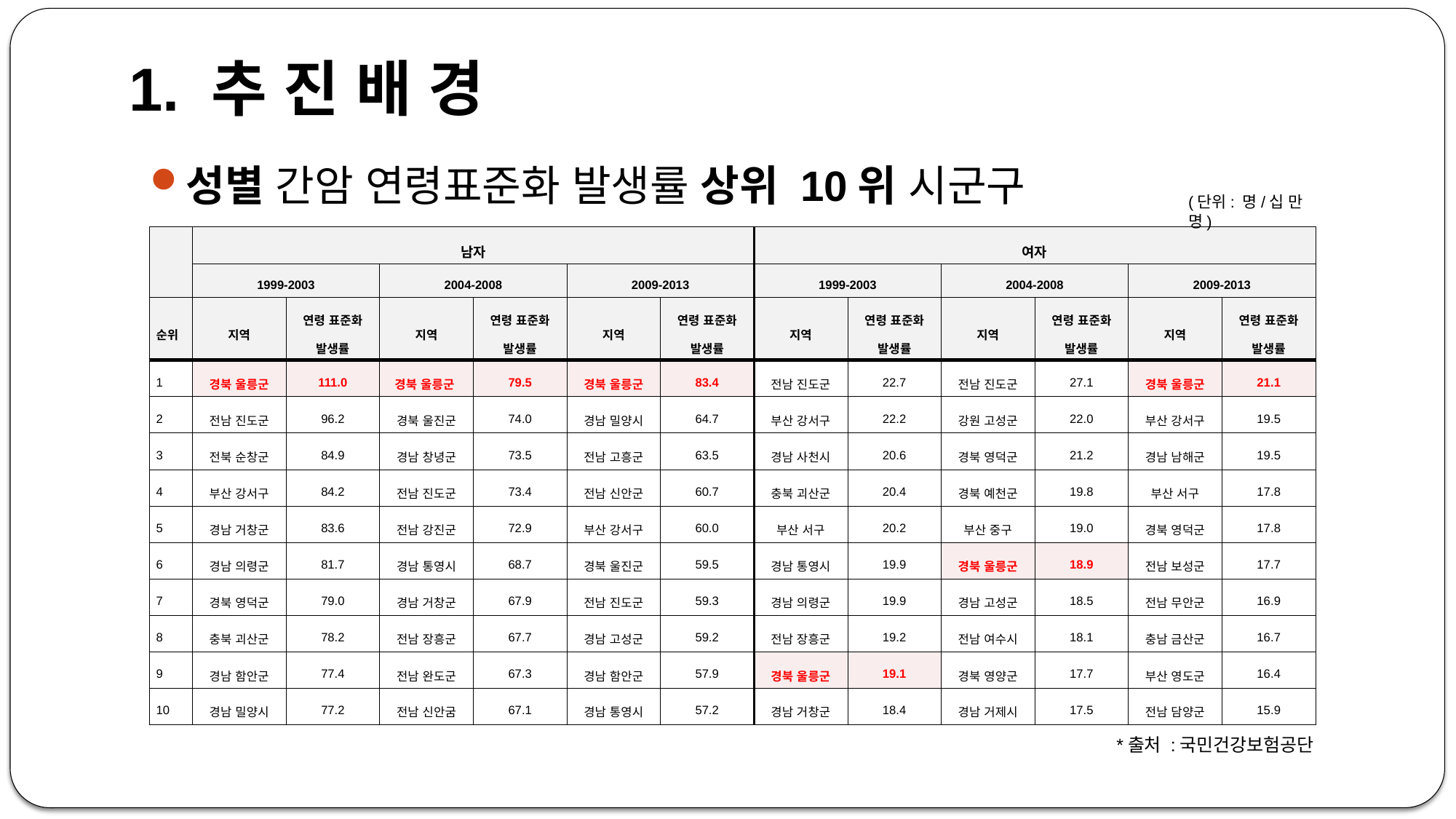

# 1. 추 진 배 경
성별 간암 연령표준화 발생률 상위 10위 시군구

(단위: 명/십 만명)
|  | 남자 |  |  |  |  |  | 여자 |  |  |  |  |  |
| --- | --- | --- | --- | --- | --- | --- | --- | --- | --- | --- | --- | --- |
|  | 1999-2003 |  | 2004-2008 |  | 2009-2013 |  | 1999-2003 |  | 2004-2008 |  | 2009-2013 |  |
| 순위 | 지역 | 연령 표준화 발생률 | 지역 | 연령 표준화 발생률 | 지역 | 연령 표준화 발생률 | 지역 | 연령 표준화 발생률 | 지역 | 연령 표준화 발생률 | 지역 | 연령 표준화 발생률 |
| 1 | 경북 울릉군 | 111.0 | 경북 울릉군 | 79.5 | 경북 울릉군 | 83.4 | 전남 진도군 | 22.7 | 전남 진도군 | 27.1 | 경북 울릉군 | 21.1 |
| 2 | 전남 진도군 | 96.2 | 경북 울진군 | 74.0 | 경남 밀양시 | 64.7 | 부산 강서구 | 22.2 | 강원 고성군 | 22.0 | 부산 강서구 | 19.5 |
| 3 | 전북 순창군 | 84.9 | 경남 창녕군 | 73.5 | 전남 고흥군 | 63.5 | 경남 사천시 | 20.6 | 경북 영덕군 | 21.2 | 경남 남해군 | 19.5 |
| 4 | 부산 강서구 | 84.2 | 전남 진도군 | 73.4 | 전남 신안군 | 60.7 | 충북 괴산군 | 20.4 | 경북 예천군 | 19.8 | 부산 서구 | 17.8 |
| 5 | 경남 거창군 | 83.6 | 전남 강진군 | 72.9 | 부산 강서구 | 60.0 | 부산 서구 | 20.2 | 부산 중구 | 19.0 | 경북 영덕군 | 17.8 |
| 6 | 경남 의령군 | 81.7 | 경남 통영시 | 68.7 | 경북 울진군 | 59.5 | 경남 통영시 | 19.9 | 경북 울릉군 | 18.9 | 전남 보성군 | 17.7 |
| 7 | 경북 영덕군 | 79.0 | 경남 거창군 | 67.9 | 전남 진도군 | 59.3 | 경남 의령군 | 19.9 | 경남 고성군 | 18.5 | 전남 무안군 | 16.9 |
| 8 | 충북 괴산군 | 78.2 | 전남 장흥군 | 67.7 | 경남 고성군 | 59.2 | 전남 장흥군 | 19.2 | 전남 여수시 | 18.1 | 충남 금산군 | 16.7 |
| 9 | 경남 함안군 | 77.4 | 전남 완도군 | 67.3 | 경남 함안군 | 57.9 | 경북 울릉군 | 19.1 | 경북 영양군 | 17.7 | 부산 영도군 | 16.4 |
| 10 | 경남 밀양시 | 77.2 | 전남 신안굼 | 67.1 | 경남 통영시 | 57.2 | 경남 거창군 | 18.4 | 경남 거제시 | 17.5 | 전남 담양군 | 15.9 |
*출처 :국민건강보험공단